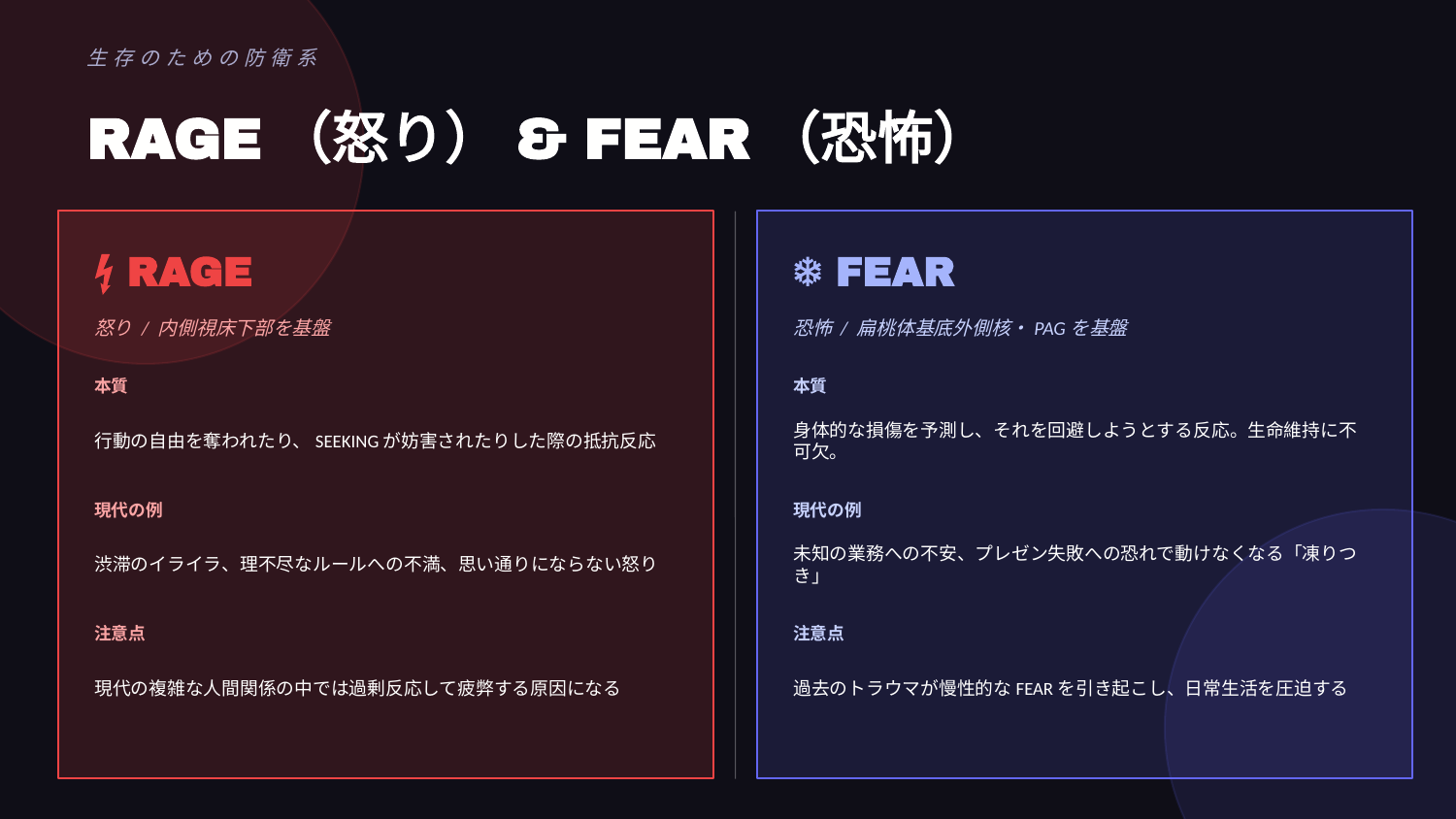

生存のための防衛系
RAGE（怒り）& FEAR（恐怖）

⚡ RAGE
❄️ FEAR
怒り / 内側視床下部を基盤
恐怖 / 扁桃体基底外側核・PAGを基盤
本質
本質
行動の自由を奪われたり、SEEKINGが妨害されたりした際の抵抗反応
身体的な損傷を予測し、それを回避しようとする反応。生命維持に不可欠。
現代の例
現代の例

渋滞のイライラ、理不尽なルールへの不満、思い通りにならない怒り
未知の業務への不安、プレゼン失敗への恐れで動けなくなる「凍りつき」
注意点
注意点
現代の複雑な人間関係の中では過剰反応して疲弊する原因になる
過去のトラウマが慢性的なFEARを引き起こし、日常生活を圧迫する